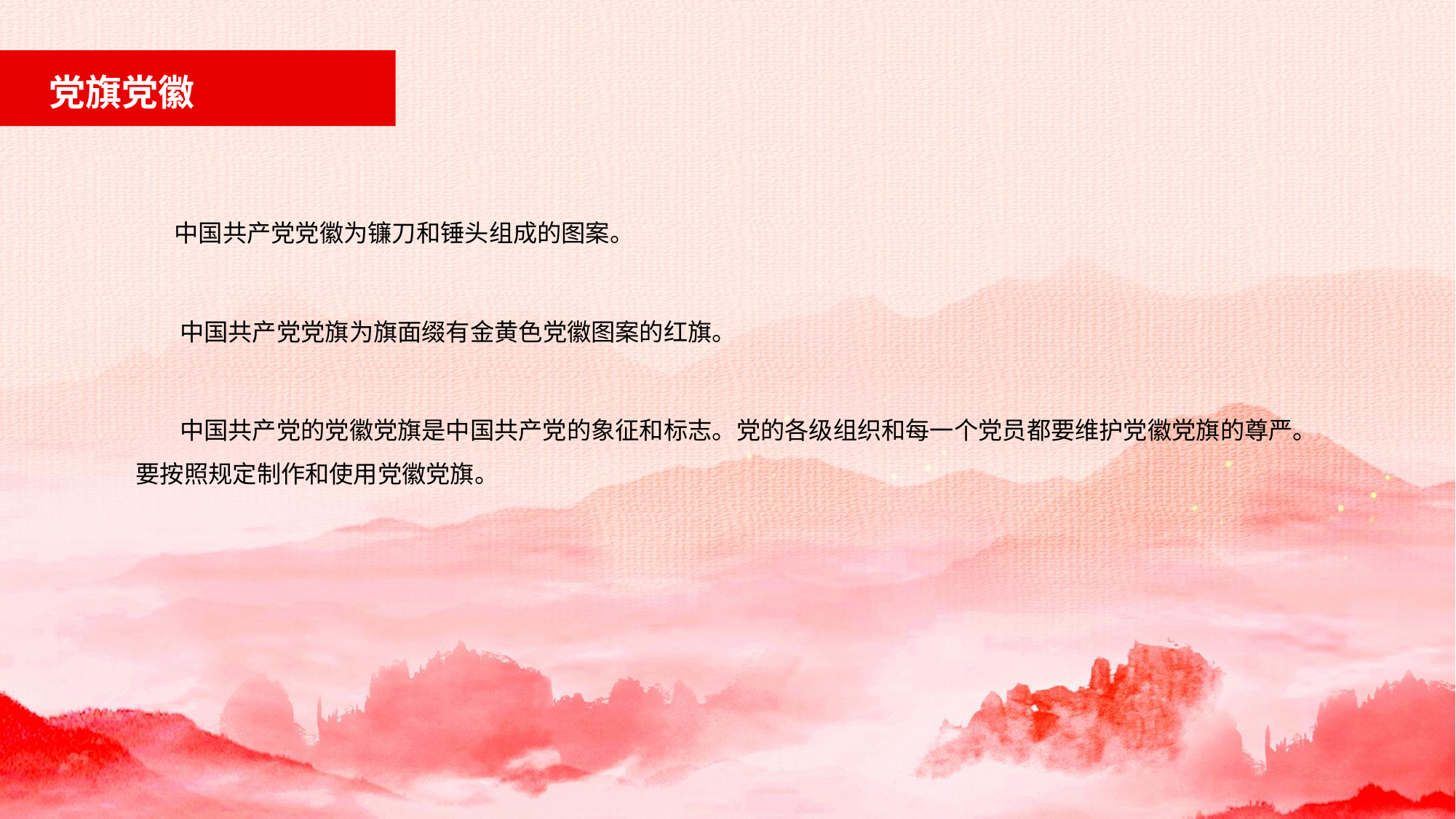

党旗党徽
      中国共产党党徽为镰刀和锤头组成的图案。

       中国共产党党旗为旗面缀有金黄色党徽图案的红旗。

       中国共产党的党徽党旗是中国共产党的象征和标志。党的各级组织和每一个党员都要维护党徽党旗的尊严。要按照规定制作和使用党徽党旗。